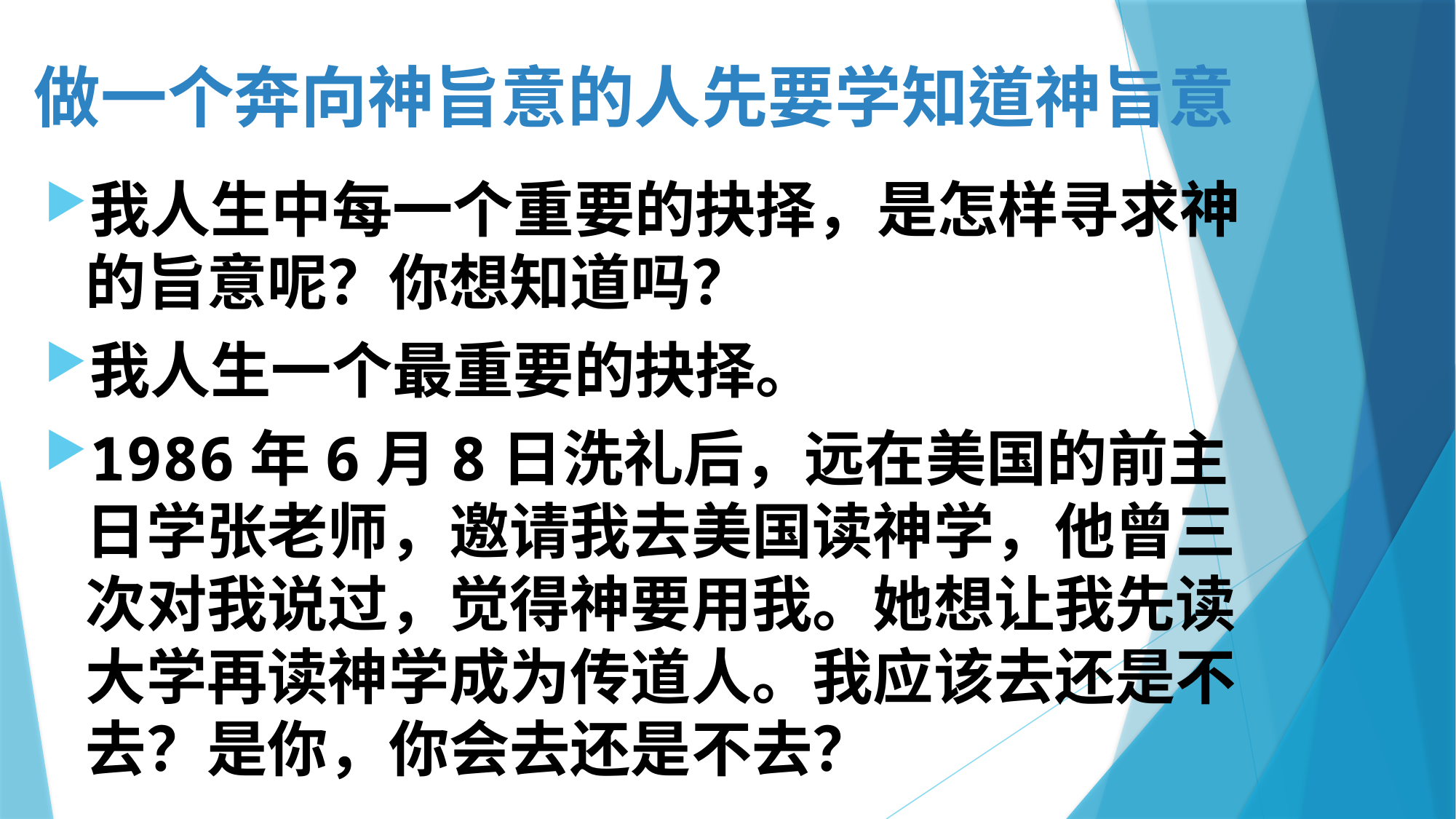

# 做一个奔向神旨意的人先要学知道神旨意
我人生中每一个重要的抉择，是怎样寻求神的旨意呢？你想知道吗？
我人生一个最重要的抉择。
1986年6月8日洗礼后，远在美国的前主日学张老师，邀请我去美国读神学，他曾三次对我说过，觉得神要用我。她想让我先读大学再读神学成为传道人。我应该去还是不去？是你，你会去还是不去？